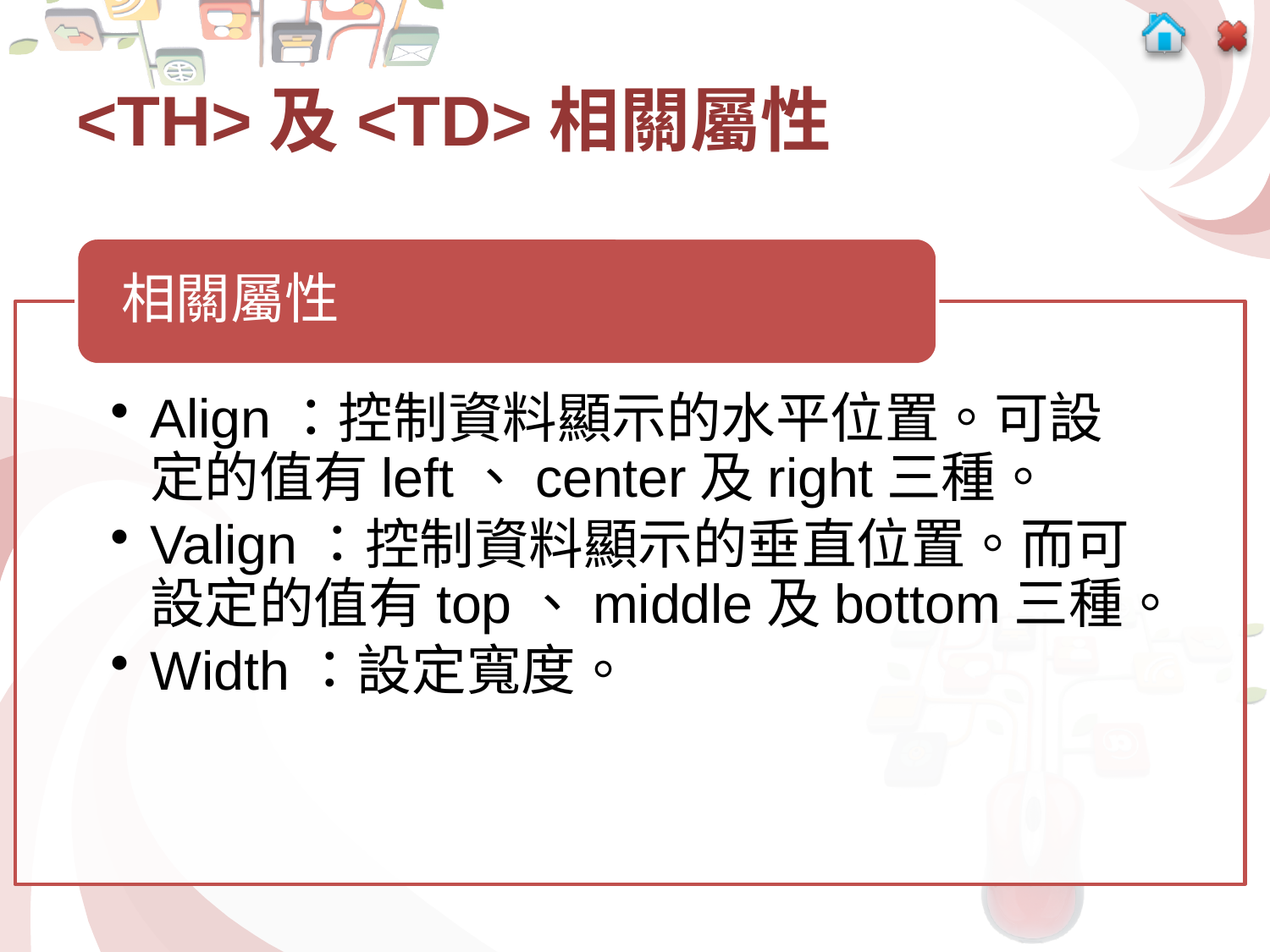

# <TH>及<TD>相關屬性
Align：控制資料顯示的水平位置。可設定的值有left、center及right三種。
Valign：控制資料顯示的垂直位置。而可設定的值有top、middle及bottom三種。
Width：設定寬度。
相關屬性